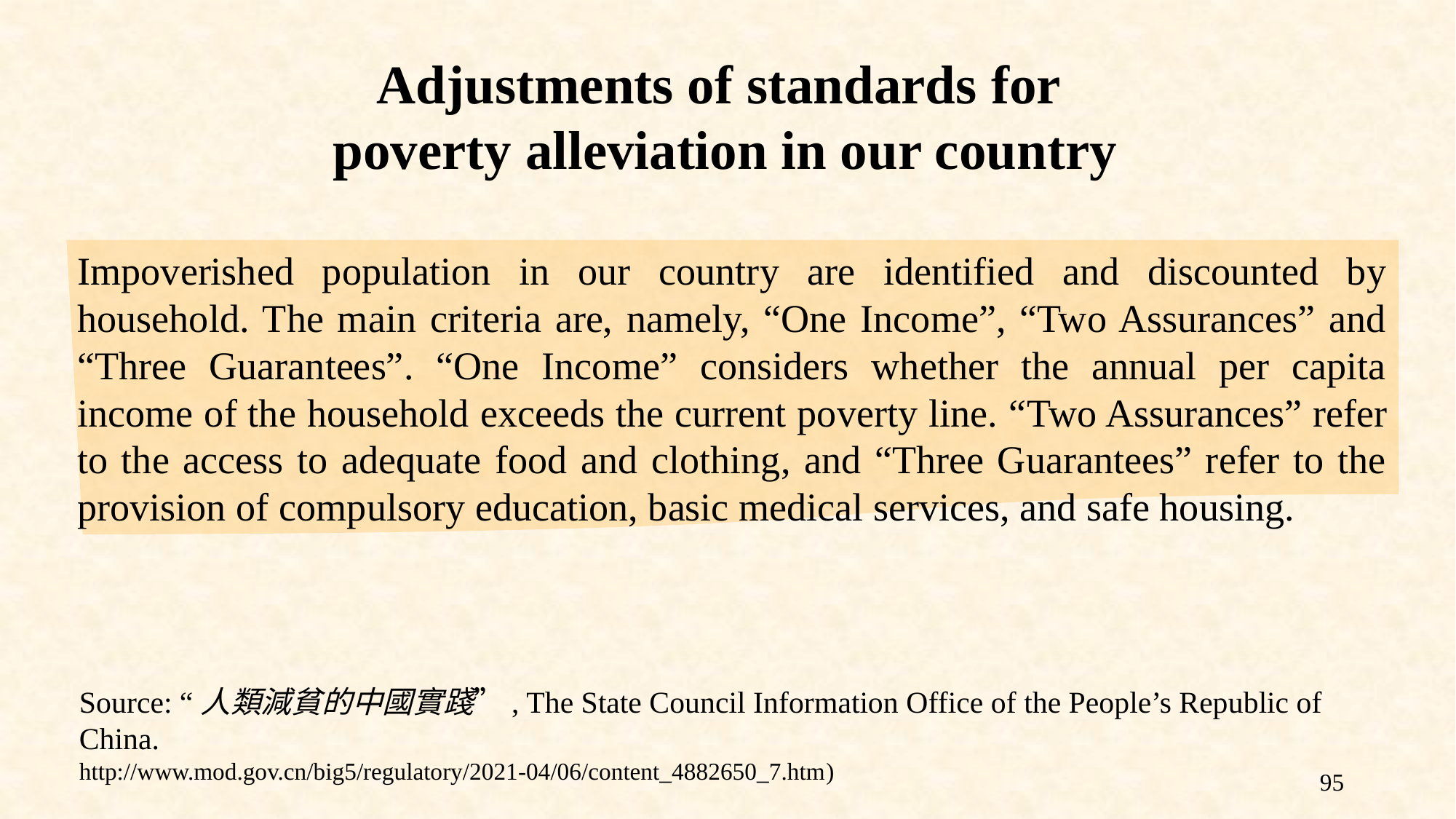

Adjustments of standards for
poverty alleviation in our country
Impoverished population in our country are identified and discounted by household. The main criteria are, namely, “One Income”, “Two Assurances” and “Three Guarantees”. “One Income” considers whether the annual per capita income of the household exceeds the current poverty line. “Two Assurances” refer to the access to adequate food and clothing, and “Three Guarantees” refer to the provision of compulsory education, basic medical services, and safe housing.
Source: “人類減貧的中國實踐”, The State Council Information Office of the People’s Republic of China.
http://www.mod.gov.cn/big5/regulatory/2021-04/06/content_4882650_7.htm)
95